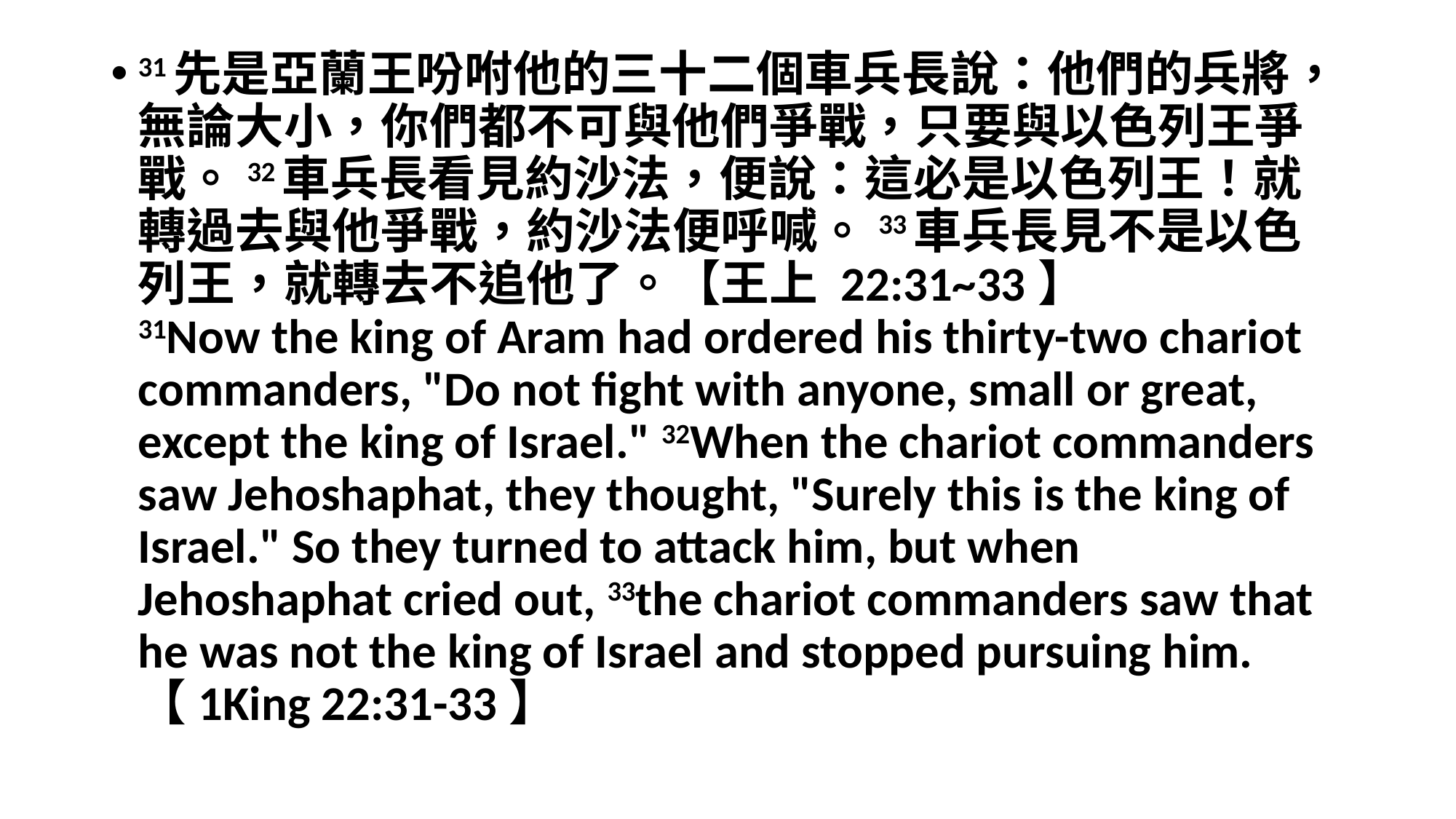

#
31先是亞蘭王吩咐他的三十二個車兵長說：他們的兵將，無論大小，你們都不可與他們爭戰，只要與以色列王爭戰。32車兵長看見約沙法，便說：這必是以色列王！就轉過去與他爭戰，約沙法便呼喊。33車兵長見不是以色列王，就轉去不追他了。【王上 22:31~33】
31Now the king of Aram had ordered his thirty-two chariot commanders, "Do not fight with anyone, small or great, except the king of Israel." 32When the chariot commanders saw Jehoshaphat, they thought, "Surely this is the king of Israel." So they turned to attack him, but when Jehoshaphat cried out, 33the chariot commanders saw that he was not the king of Israel and stopped pursuing him. 【1King 22:31-33】